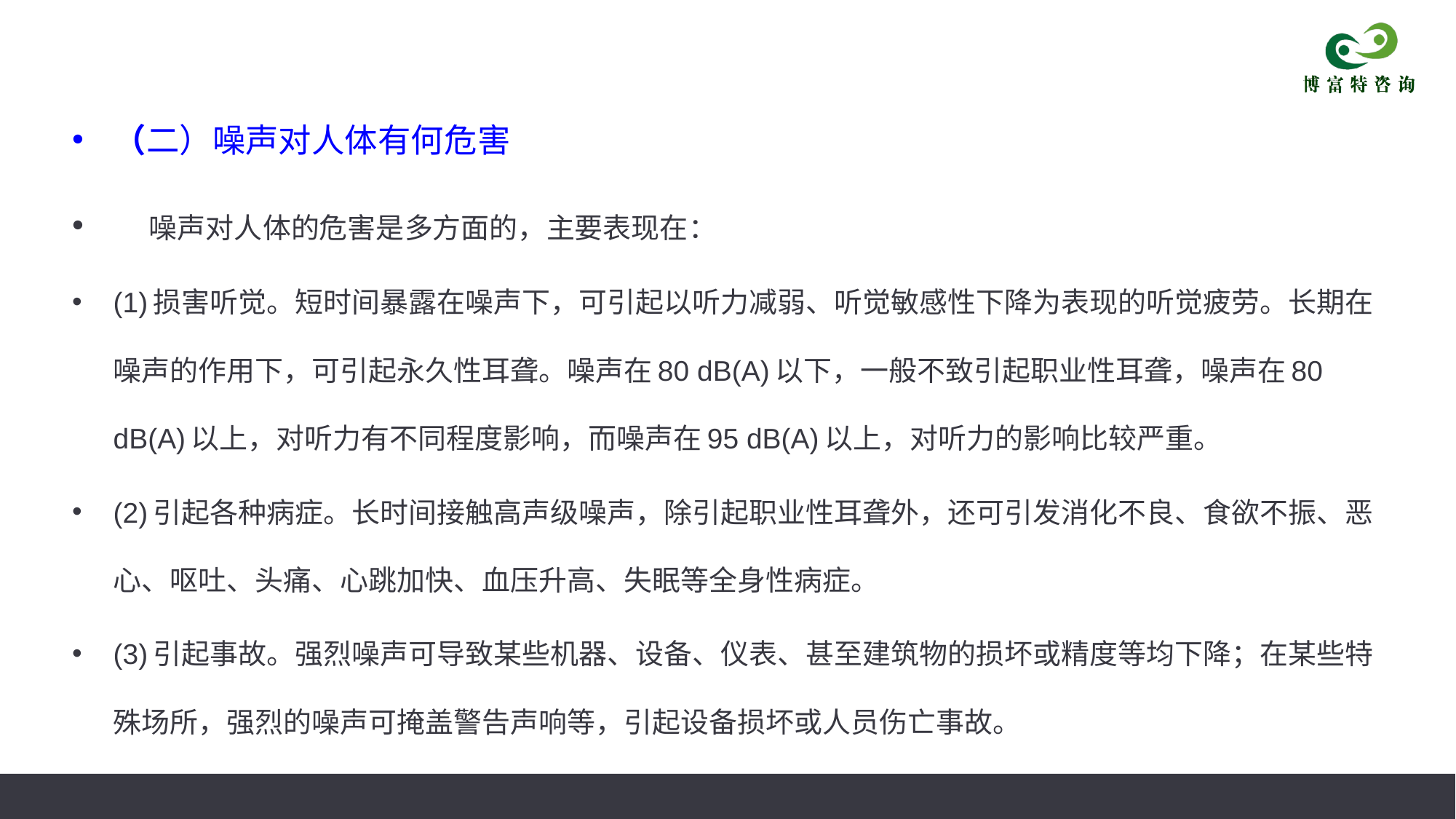

（二）噪声对人体有何危害
    噪声对人体的危害是多方面的，主要表现在：
(1)损害听觉。短时间暴露在噪声下，可引起以听力减弱、听觉敏感性下降为表现的听觉疲劳。长期在噪声的作用下，可引起永久性耳聋。噪声在80 dB(A)以下，一般不致引起职业性耳聋，噪声在80 dB(A)以上，对听力有不同程度影响，而噪声在95 dB(A)以上，对听力的影响比较严重。
(2)引起各种病症。长时间接触高声级噪声，除引起职业性耳聋外，还可引发消化不良、食欲不振、恶心、呕吐、头痛、心跳加快、血压升高、失眠等全身性病症。
(3)引起事故。强烈噪声可导致某些机器、设备、仪表、甚至建筑物的损坏或精度等均下降；在某些特殊场所，强烈的噪声可掩盖警告声响等，引起设备损坏或人员伤亡事故。